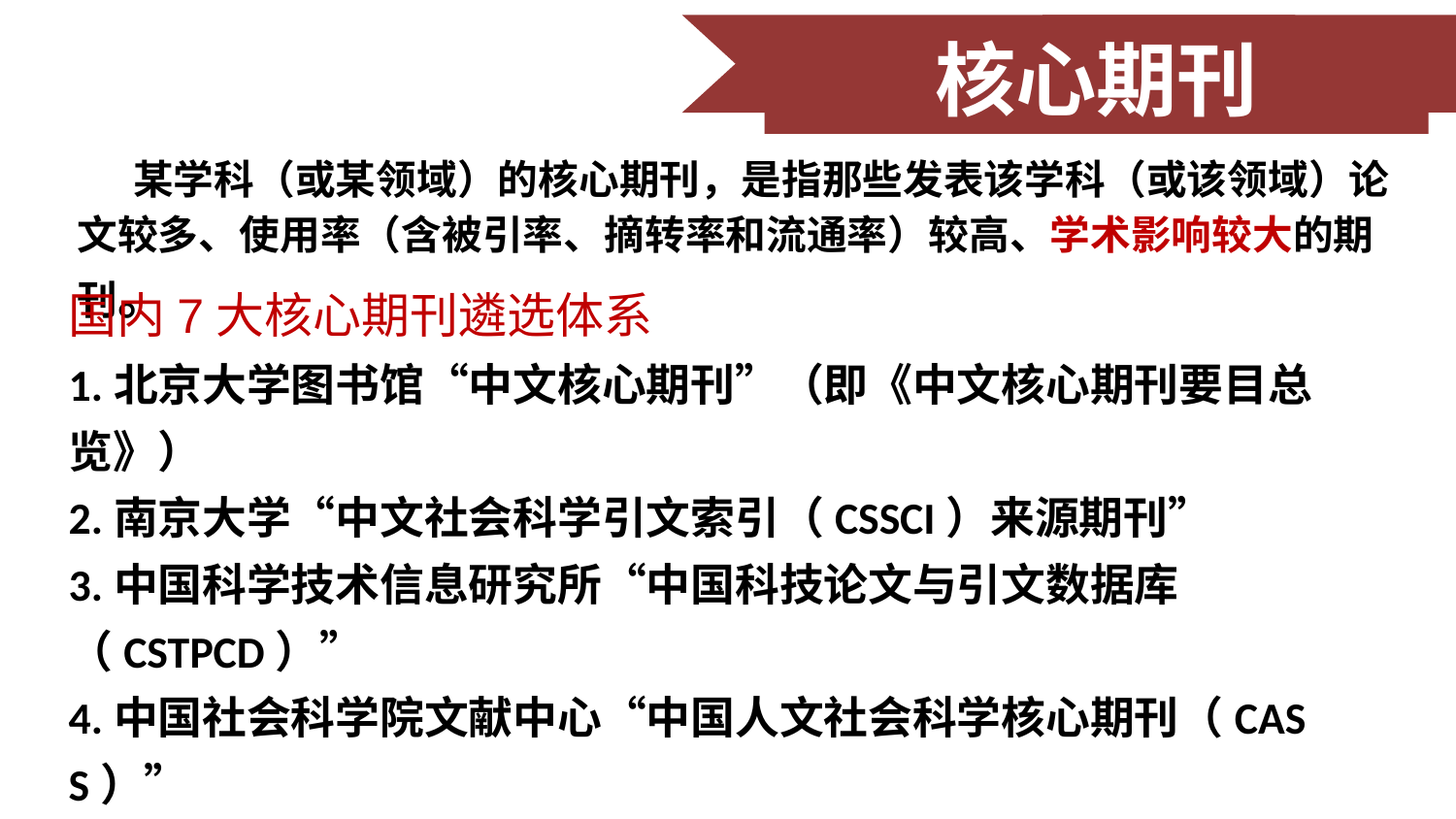

核心期刊

     某学科（或某领域）的核心期刊，是指那些发表该学科（或该领域）论文较多、使用率（含被引率、摘转率和流通率）较高、学术影响较大的期刊。
国内7大核心期刊遴选体系
1.北京大学图书馆“中文核心期刊”（即《中文核心期刊要目总览》）
2.南京大学“中文社会科学引文索引（CSSCI）来源期刊”
3.中国科学技术信息研究所“中国科技论文与引文数据库（CSTPCD）”
4.中国社会科学院文献中心“中国人文社会科学核心期刊（CASS）”
5.中国科学院文献情报中心“中国科学引文数据库（CSCD）来源期刊”
6.中国人文社会科学学报学会“中国人文社科学报核心期刊”